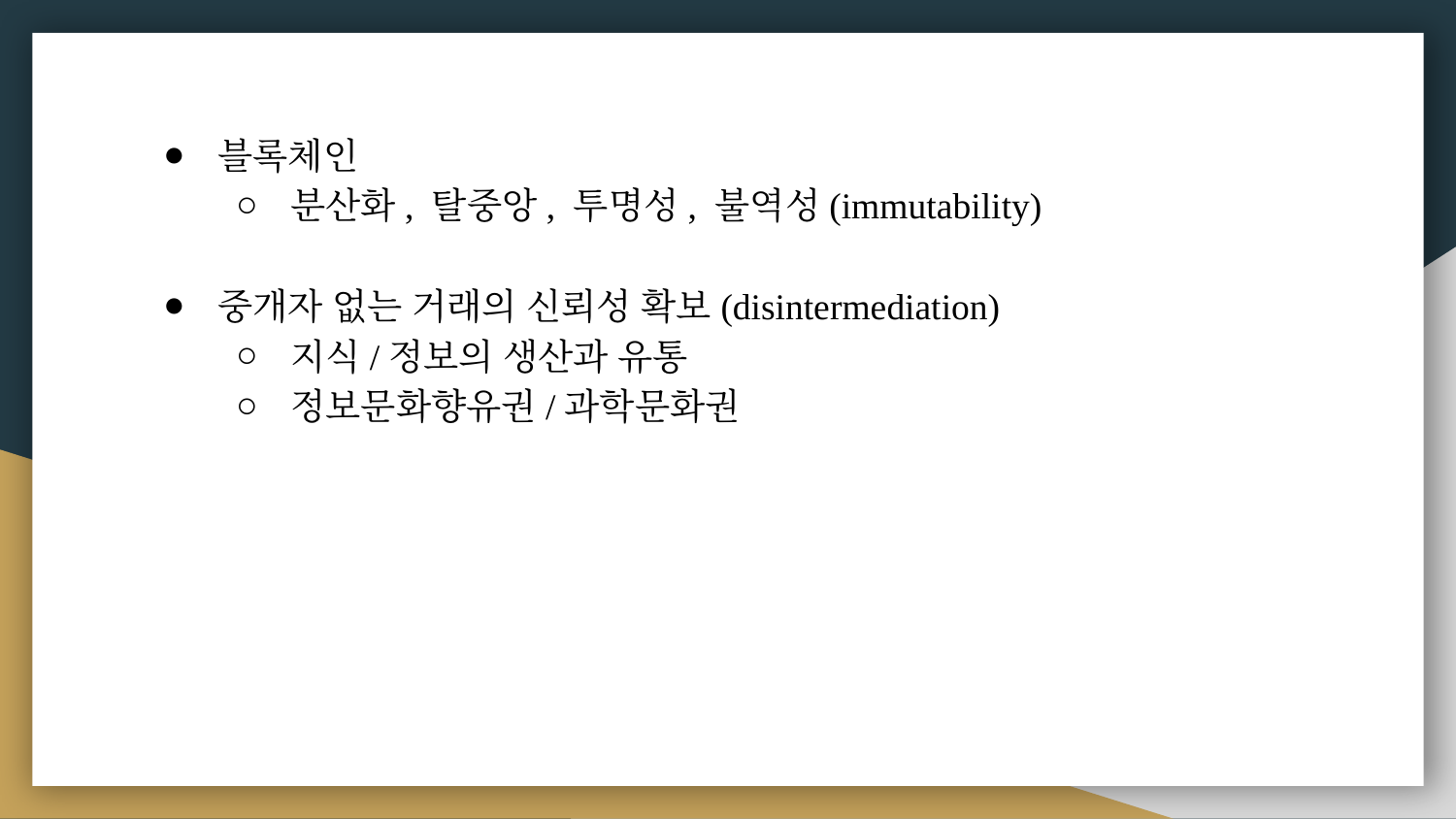

블록체인
분산화, 탈중앙, 투명성, 불역성(immutability)

중개자 없는 거래의 신뢰성 확보(disintermediation)
지식/정보의 생산과 유통
정보문화향유권/과학문화권